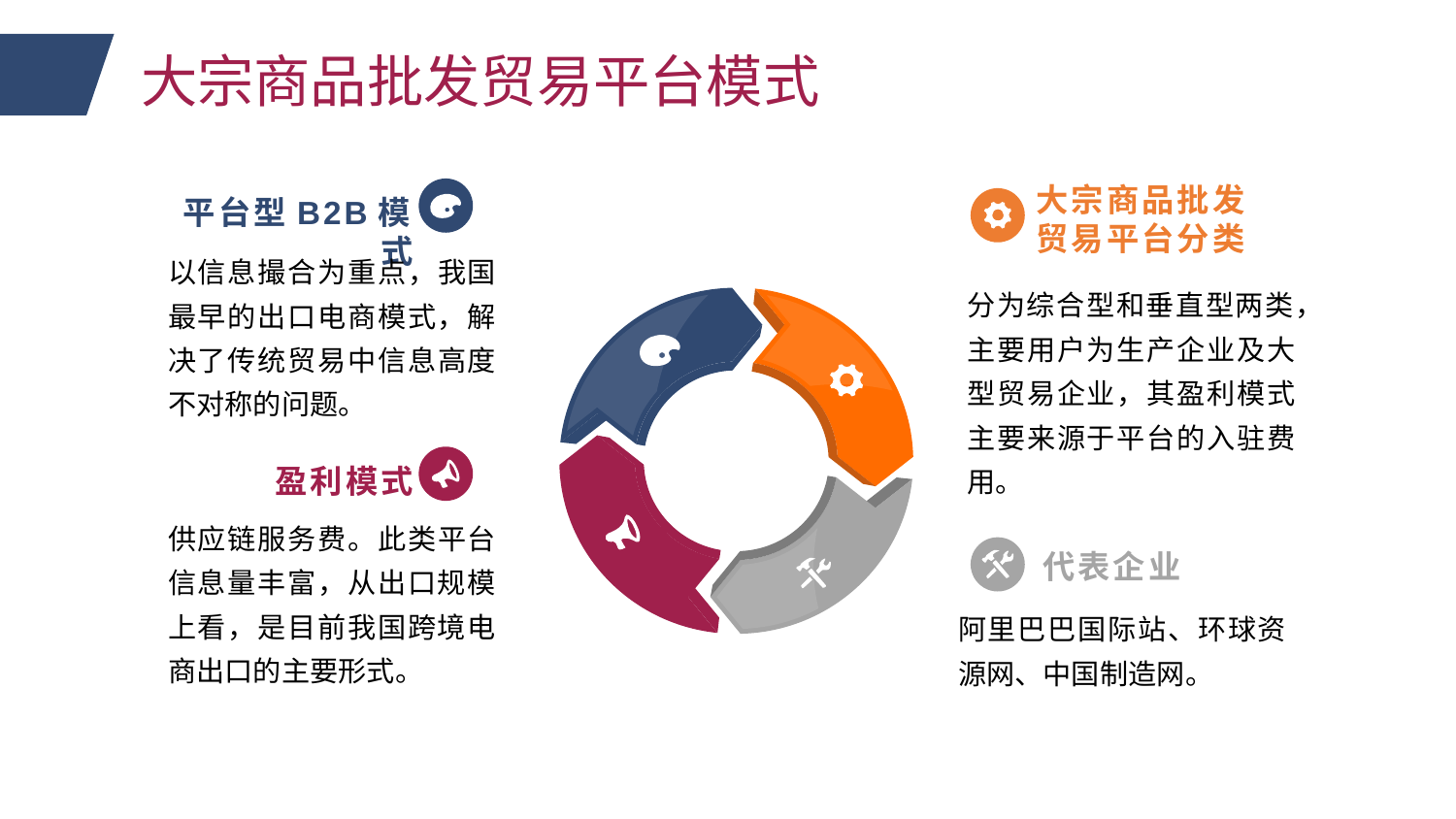

大宗商品批发贸易平台模式
大宗商品批发贸易平台分类

平台型B2B模式

以信息撮合为重点，我国最早的出口电商模式，解决了传统贸易中信息高度不对称的问题。
分为综合型和垂直型两类，主要用户为生产企业及大型贸易企业，其盈利模式主要来源于平台的入驻费用。

盈利模式

供应链服务费。此类平台信息量丰富，从出口规模上看，是目前我国跨境电商出口的主要形式。

代表企业

阿里巴巴国际站、环球资源网、中国制造网。